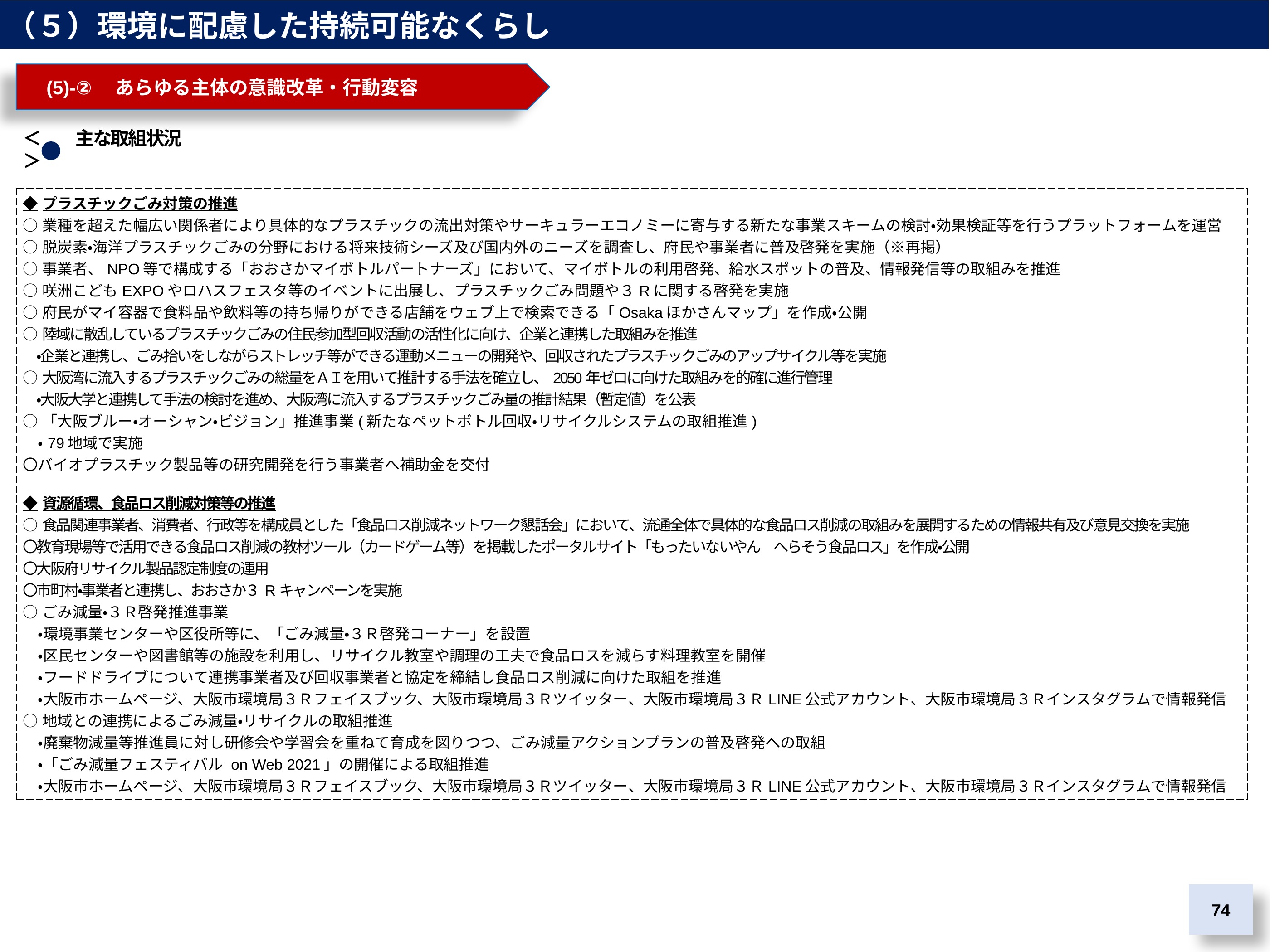

（５）環境に配慮した持続可能なくらし
　(5)-②　あらゆる主体の意識改革・行動変容
＜　　主な取組状況＞

| ◆プラスチックごみ対策の推進 ○業種を超えた幅広い関係者により具体的なプラスチックの流出対策やサーキュラーエコノミーに寄与する新たな事業スキームの検討・効果検証等を行うプラットフォームを運営 ○脱炭素・海洋プラスチックごみの分野における将来技術シーズ及び国内外のニーズを調査し、府民や事業者に普及啓発を実施（※再掲） ○事業者、NPO等で構成する「おおさかマイボトルパートナーズ」において、マイボトルの利用啓発、給水スポットの普及、情報発信等の取組みを推進 ○咲洲こどもEXPOやロハスフェスタ等のイベントに出展し、プラスチックごみ問題や３Rに関する啓発を実施 ○府民がマイ容器で食料品や飲料等の持ち帰りができる店舗をウェブ上で検索できる「Osakaほかさんマップ」を作成・公開 ○陸域に散乱しているプラスチックごみの住民参加型回収活動の活性化に向け、企業と連携した取組みを推進 　・企業と連携し、ごみ拾いをしながらストレッチ等ができる運動メニューの開発や、回収されたプラスチックごみのアップサイクル等を実施 ○大阪湾に流入するプラスチックごみの総量をＡＩを用いて推計する手法を確立し、2050年ゼロに向けた取組みを的確に進行管理 　・大阪大学と連携して手法の検討を進め、大阪湾に流入するプラスチックごみ量の推計結果（暫定値）を公表 ○「大阪ブルー・オーシャン・ビジョン」推進事業(新たなペットボトル回収・リサイクルシステムの取組推進) 　・79地域で実施 〇バイオプラスチック製品等の研究開発を行う事業者へ補助金を交付 ◆資源循環、食品ロス削減対策等の推進 ○食品関連事業者、消費者、行政等を構成員とした「食品ロス削減ネットワーク懇話会」において、流通全体で具体的な食品ロス削減の取組みを展開するための情報共有及び意見交換を実施 〇教育現場等で活用できる食品ロス削減の教材ツール（カードゲーム等）を掲載したポータルサイト「もったいないやん　へらそう食品ロス」を作成・公開 〇大阪府リサイクル製品認定制度の運用 〇市町村・事業者と連携し、おおさか３Rキャンペーンを実施 ○ごみ減量・３Ｒ啓発推進事業 　・環境事業センターや区役所等に、「ごみ減量・３Ｒ啓発コーナー」を設置　 　・区民センターや図書館等の施設を利用し、リサイクル教室や調理の工夫で食品ロスを減らす料理教室を開催 　・フードドライブについて連携事業者及び回収事業者と協定を締結し食品ロス削減に向けた取組を推進 　・大阪市ホームページ、大阪市環境局３Ｒフェイスブック、大阪市環境局３Ｒツイッター、大阪市環境局３ＲLINE公式アカウント、大阪市環境局３Ｒインスタグラムで情報発信 ○地域との連携によるごみ減量・リサイクルの取組推進 　・廃棄物減量等推進員に対し研修会や学習会を重ねて育成を図りつつ、ごみ減量アクションプランの普及啓発への取組 　・「ごみ減量フェスティバル on Web 2021」の開催による取組推進 　・大阪市ホームページ、大阪市環境局３Ｒフェイスブック、大阪市環境局３Ｒツイッター、大阪市環境局３ＲLINE公式アカウント、大阪市環境局３Ｒインスタグラムで情報発信 |
| --- |
74